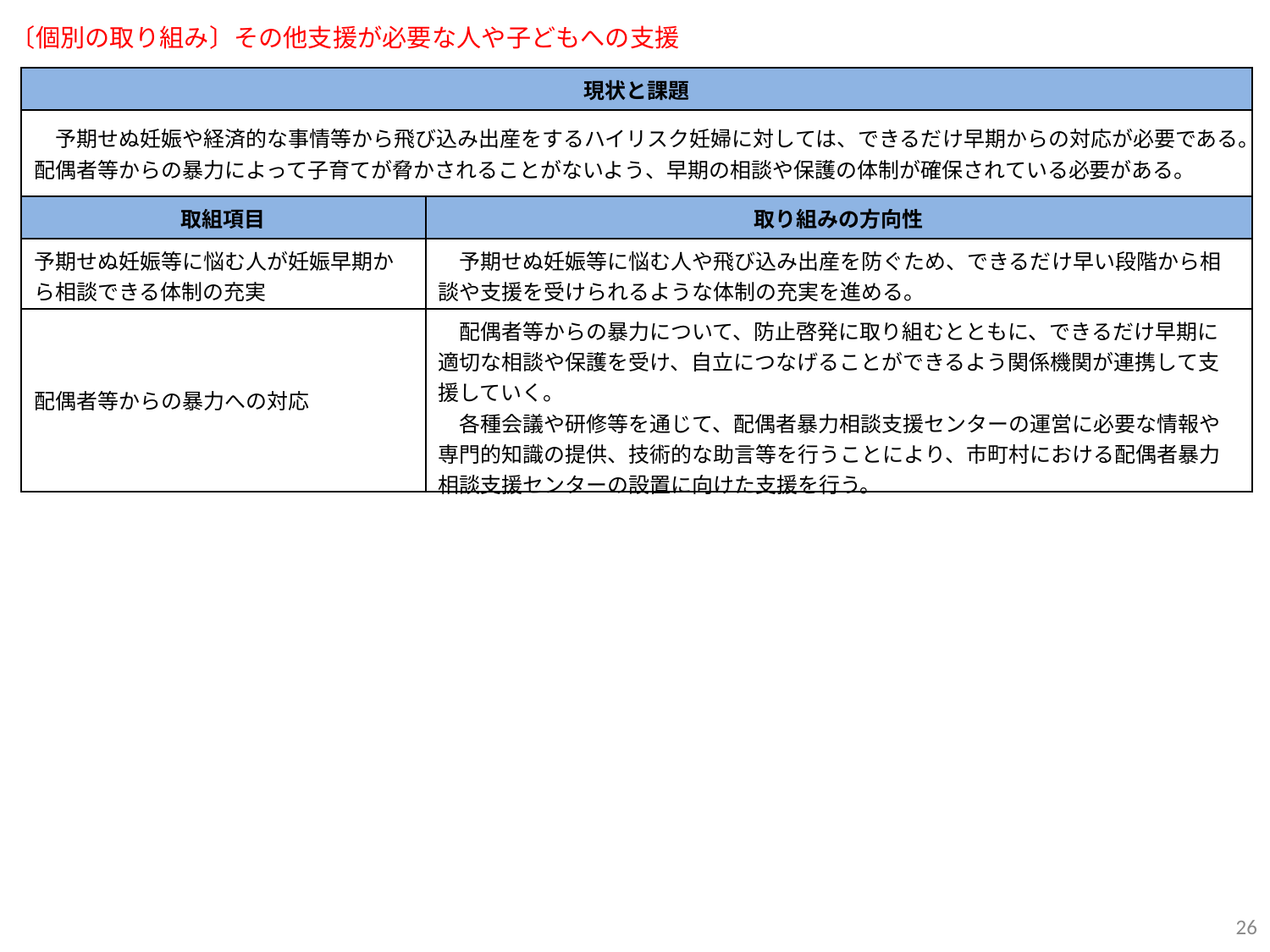

〔個別の取り組み〕その他支援が必要な人や子どもへの支援
| 現状と課題 |  |
| --- | --- |
| 予期せぬ妊娠や経済的な事情等から飛び込み出産をするハイリスク妊婦に対しては、できるだけ早期からの対応が必要である。配偶者等からの暴力によって子育てが脅かされることがないよう、早期の相談や保護の体制が確保されている必要がある。 |  |
| 取組項目 | 取り組みの方向性 |
| 予期せぬ妊娠等に悩む人が妊娠早期から相談できる体制の充実 | 予期せぬ妊娠等に悩む人や飛び込み出産を防ぐため、できるだけ早い段階から相談や支援を受けられるような体制の充実を進める。 |
| 配偶者等からの暴力への対応 | 配偶者等からの暴力について、防止啓発に取り組むとともに、できるだけ早期に適切な相談や保護を受け、自立につなげることができるよう関係機関が連携して支援していく。 　各種会議や研修等を通じて、配偶者暴力相談支援センターの運営に必要な情報や専門的知識の提供、技術的な助言等を行うことにより、市町村における配偶者暴力相談支援センターの設置に向けた支援を行う。 |
26